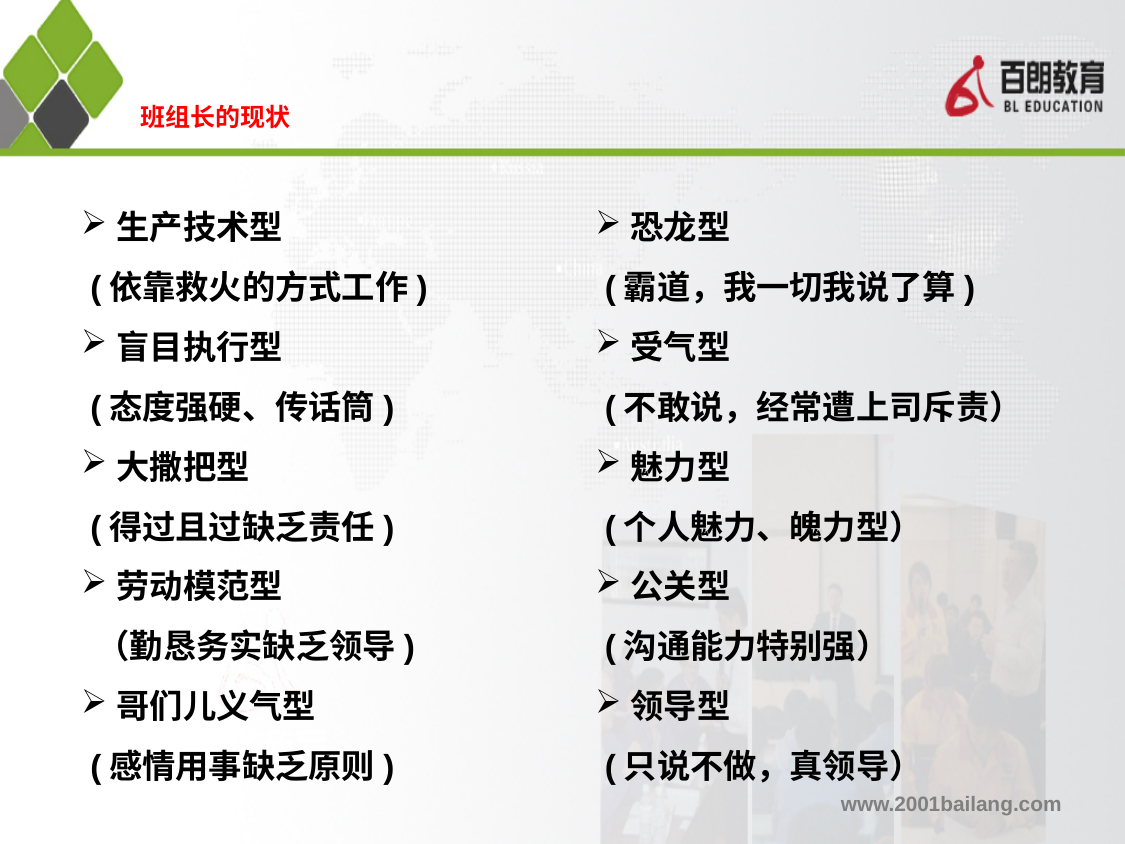

# 班组长的现状
生产技术型
 (依靠救火的方式工作)
盲目执行型
 (态度强硬、传话筒)
大撒把型
 (得过且过缺乏责任)
劳动模范型
 （勤恳务实缺乏领导)
哥们儿义气型
 (感情用事缺乏原则)
恐龙型
 (霸道，我一切我说了算)
受气型
 (不敢说，经常遭上司斥责）
魅力型
 (个人魅力、魄力型）
公关型
 (沟通能力特别强）
领导型
 (只说不做，真领导）